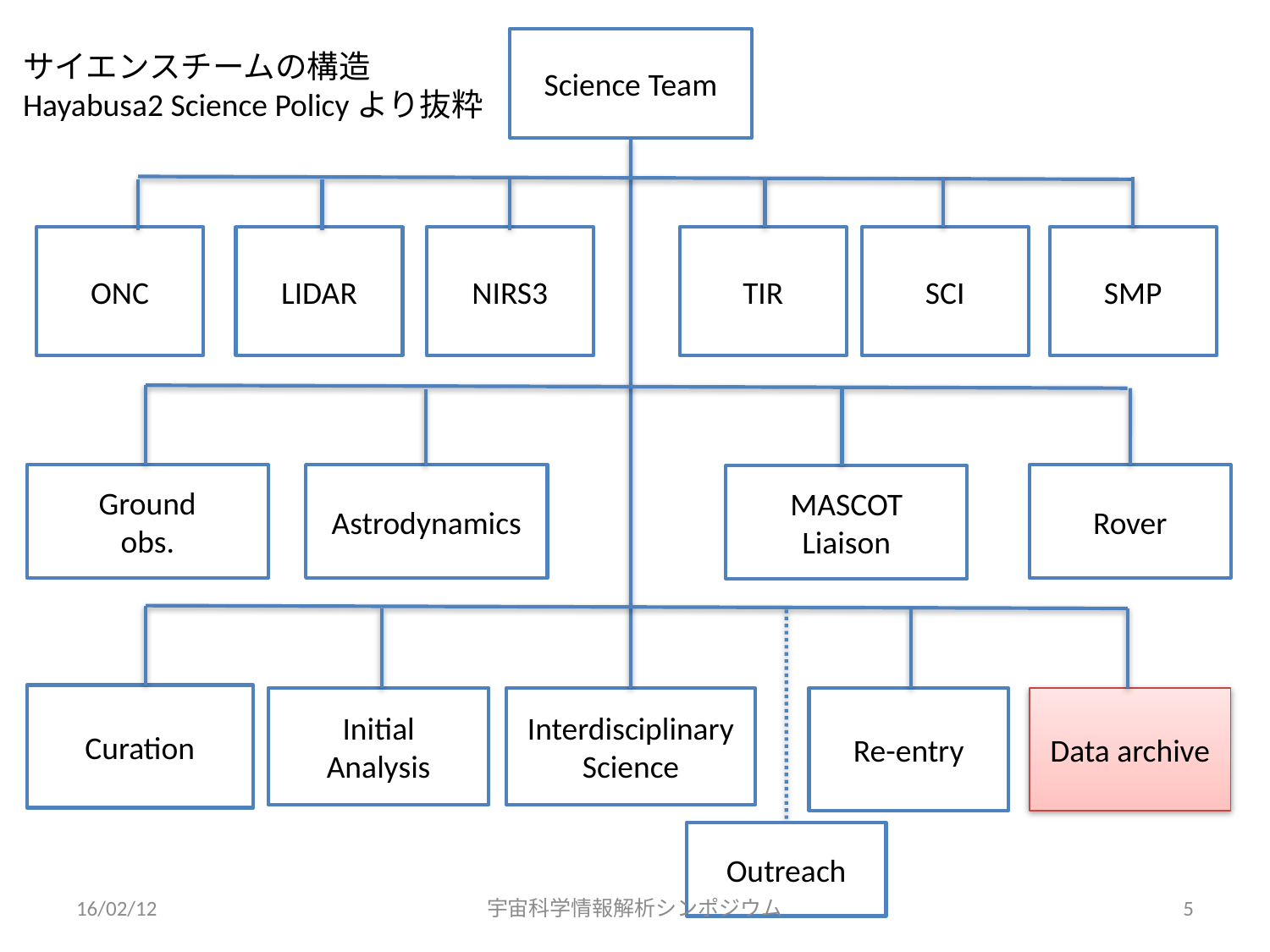

Science Team
サイエンスチームの構造
Hayabusa2 Science Policyより抜粋
ONC
LIDAR
NIRS3
TIR
SCI
SMP
Ground
obs.
Astrodynamics
Rover
MASCOT
Liaison
Curation
Initial
Analysis
Interdisciplinary Science
Re-entry
Data archive
Outreach
16/02/12
宇宙科学情報解析シンポジウム
5